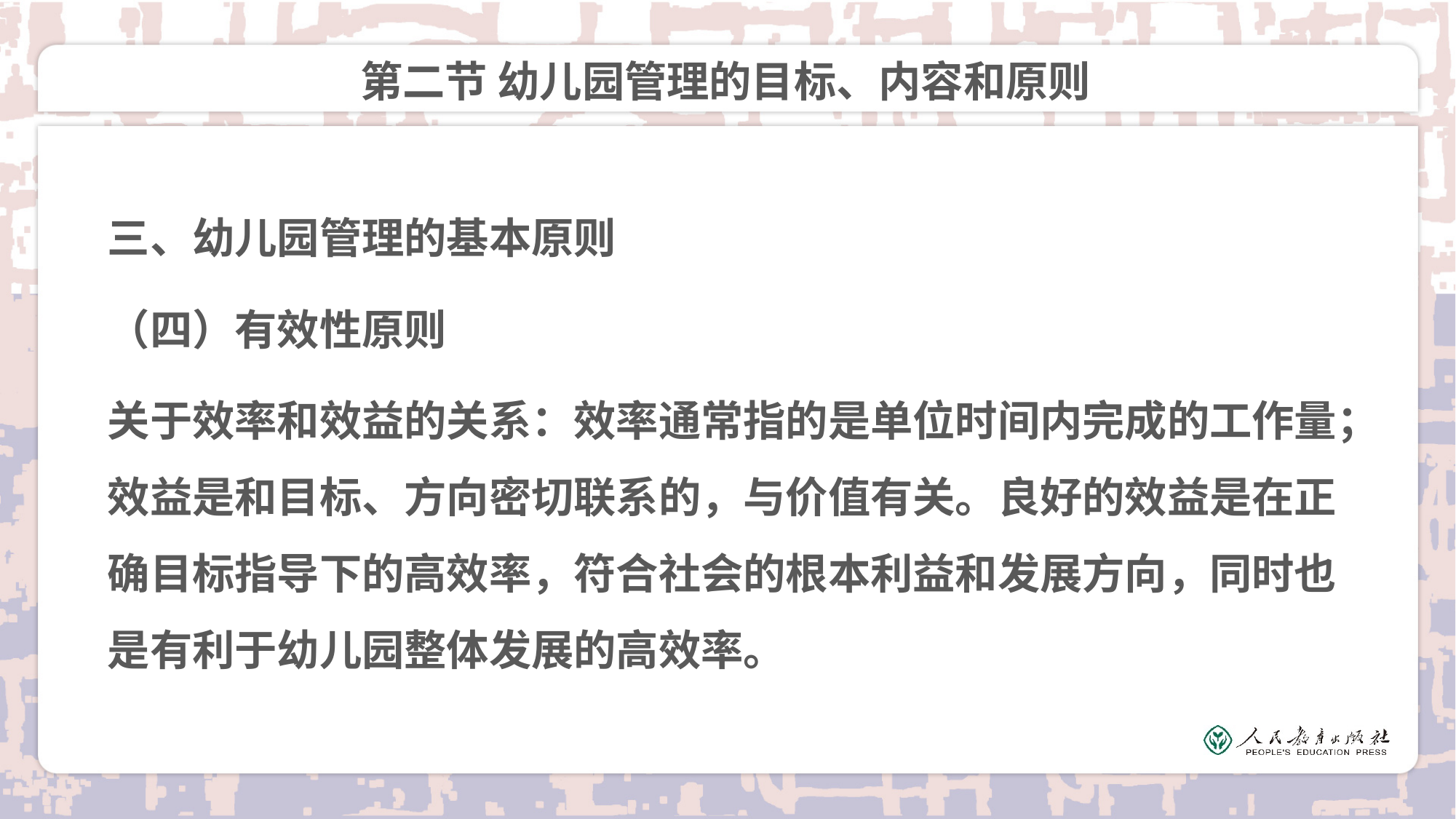

# 第二节 幼儿园管理的目标、内容和原则
三、幼儿园管理的基本原则
（四）有效性原则
关于效率和效益的关系：效率通常指的是单位时间内完成的工作量；效益是和目标、方向密切联系的，与价值有关。良好的效益是在正确目标指导下的高效率，符合社会的根本利益和发展方向，同时也是有利于幼儿园整体发展的高效率。